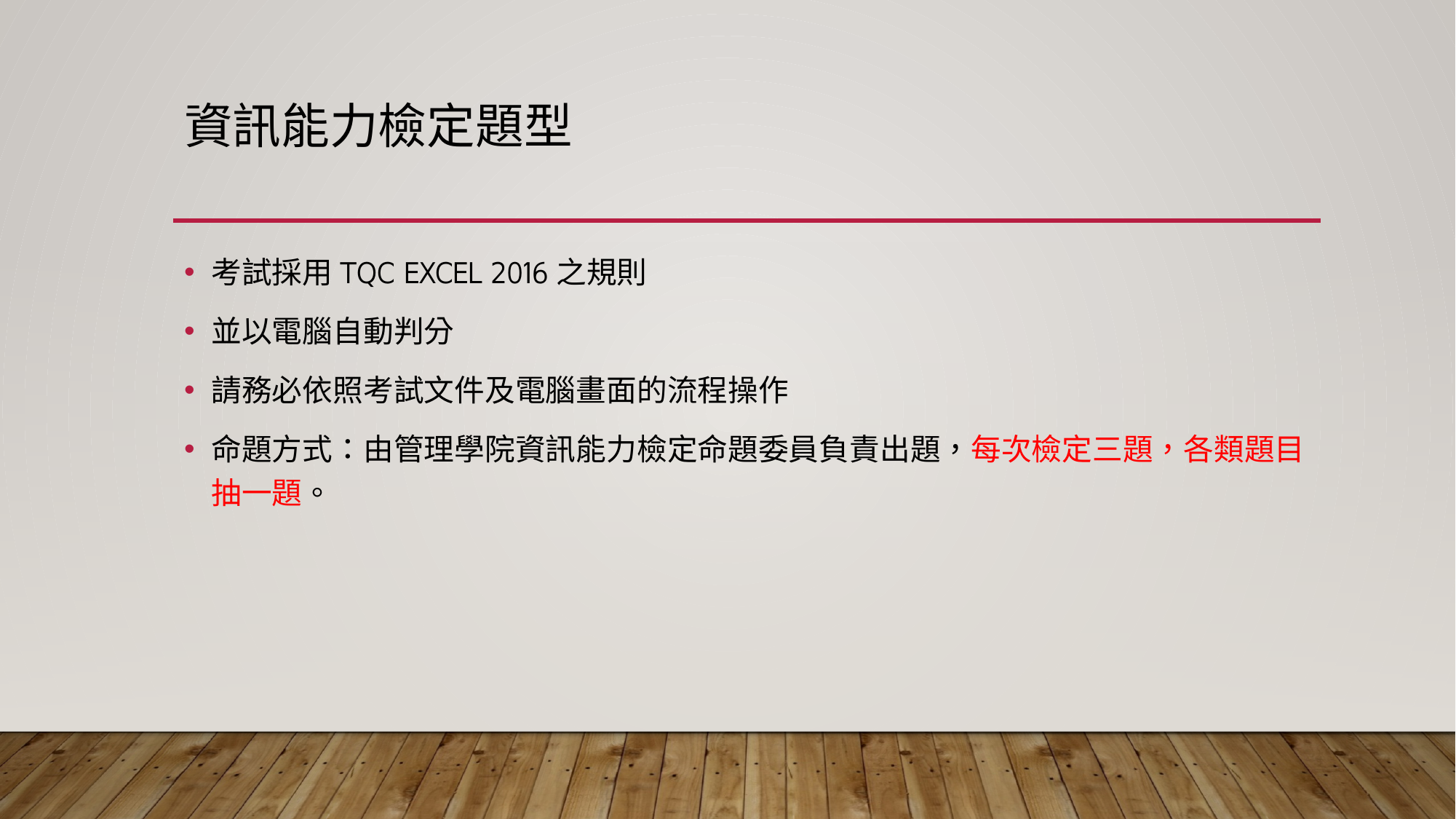

# 資訊能力檢定題型
考試採用TQC EXCEL 2016之規則
並以電腦自動判分
請務必依照考試文件及電腦畫面的流程操作
命題方式：由管理學院資訊能力檢定命題委員負責出題，每次檢定三題，各類題目抽一題。